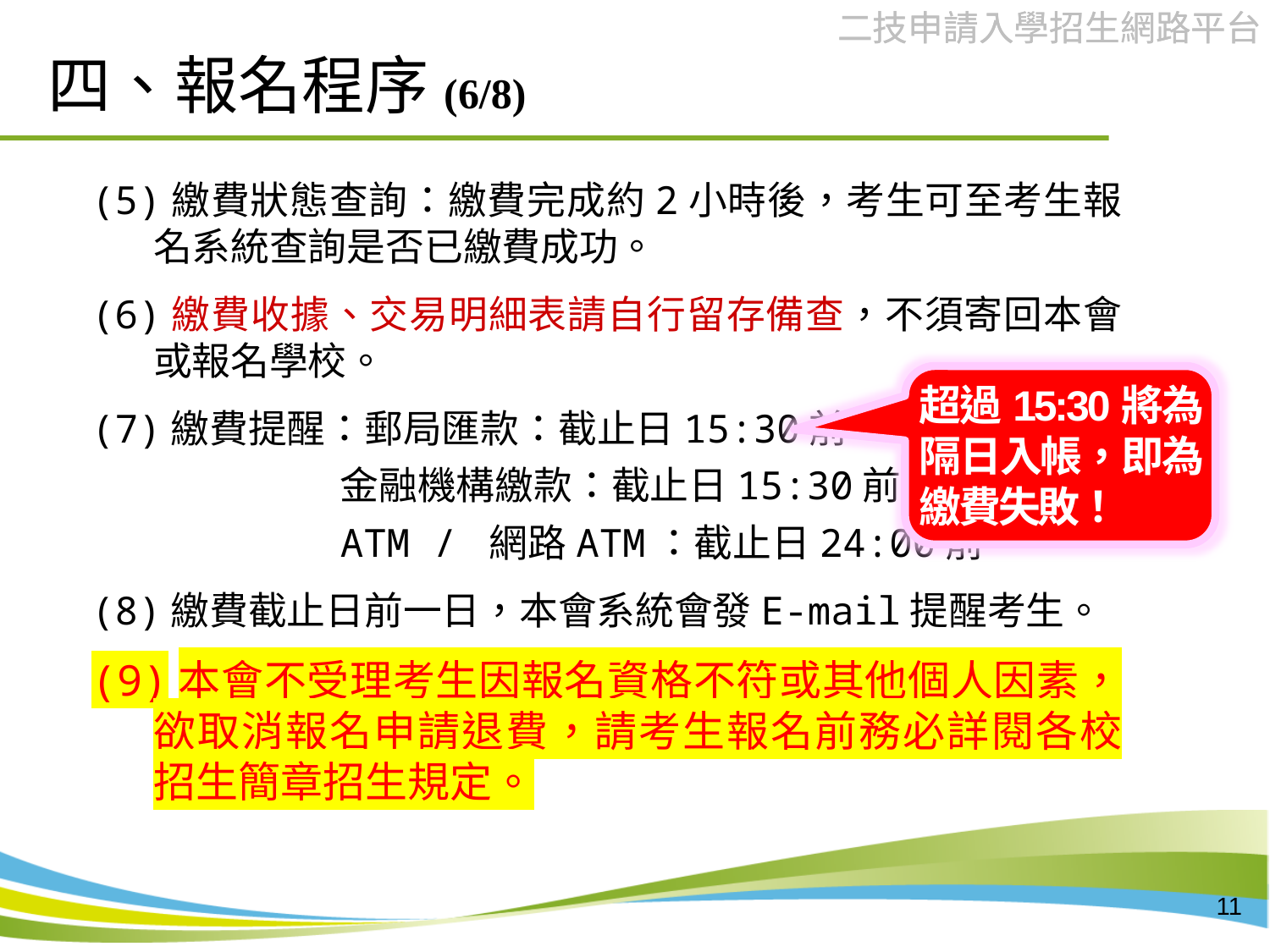

# 四、報名程序(6/8)
(5)繳費狀態查詢：繳費完成約2小時後，考生可至考生報名系統查詢是否已繳費成功。
(6)繳費收據、交易明細表請自行留存備查，不須寄回本會或報名學校。
(7)繳費提醒：郵局匯款：截止日15:30前
金融機構繳款：截止日15:30前
ATM / 網路ATM：截止日24:00前
(8)繳費截止日前一日，本會系統會發E-mail提醒考生。
(9)本會不受理考生因報名資格不符或其他個人因素，欲取消報名申請退費，請考生報名前務必詳閱各校招生簡章招生規定。
超過15:30將為隔日入帳，即為繳費失敗！
11